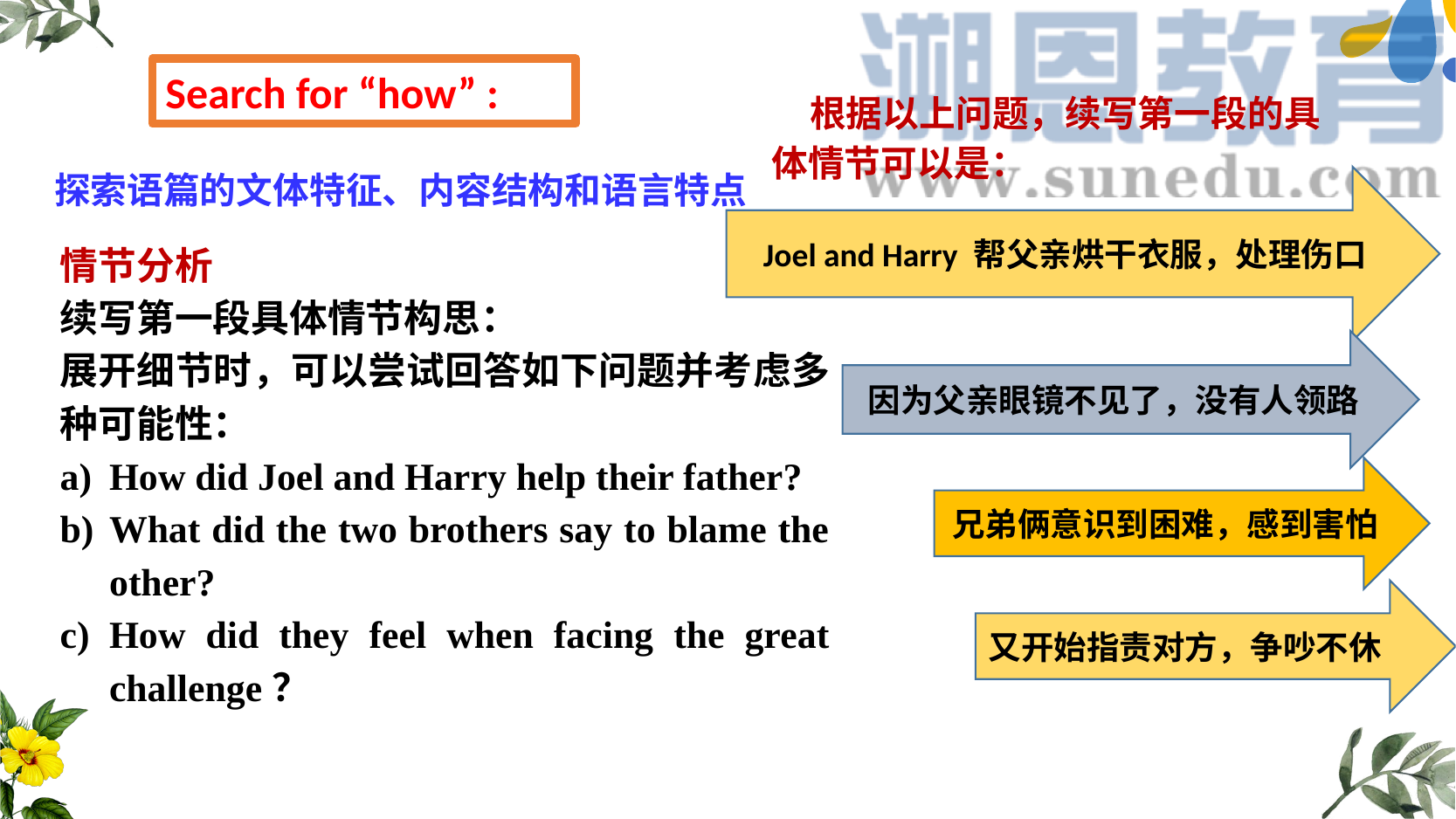

Search for “how” :
根据以上问题，续写第一段的具体情节可以是：
探索语篇的文体特征、内容结构和语言特点
 Joel and Harry 帮父亲烘干衣服，处理伤口
情节分析
续写第一段具体情节构思：
展开细节时，可以尝试回答如下问题并考虑多种可能性：
How did Joel and Harry help their father?
What did the two brothers say to blame the other?
How did they feel when facing the great challenge？
因为父亲眼镜不见了，没有人领路
兄弟俩意识到困难，感到害怕

又开始指责对方，争吵不休